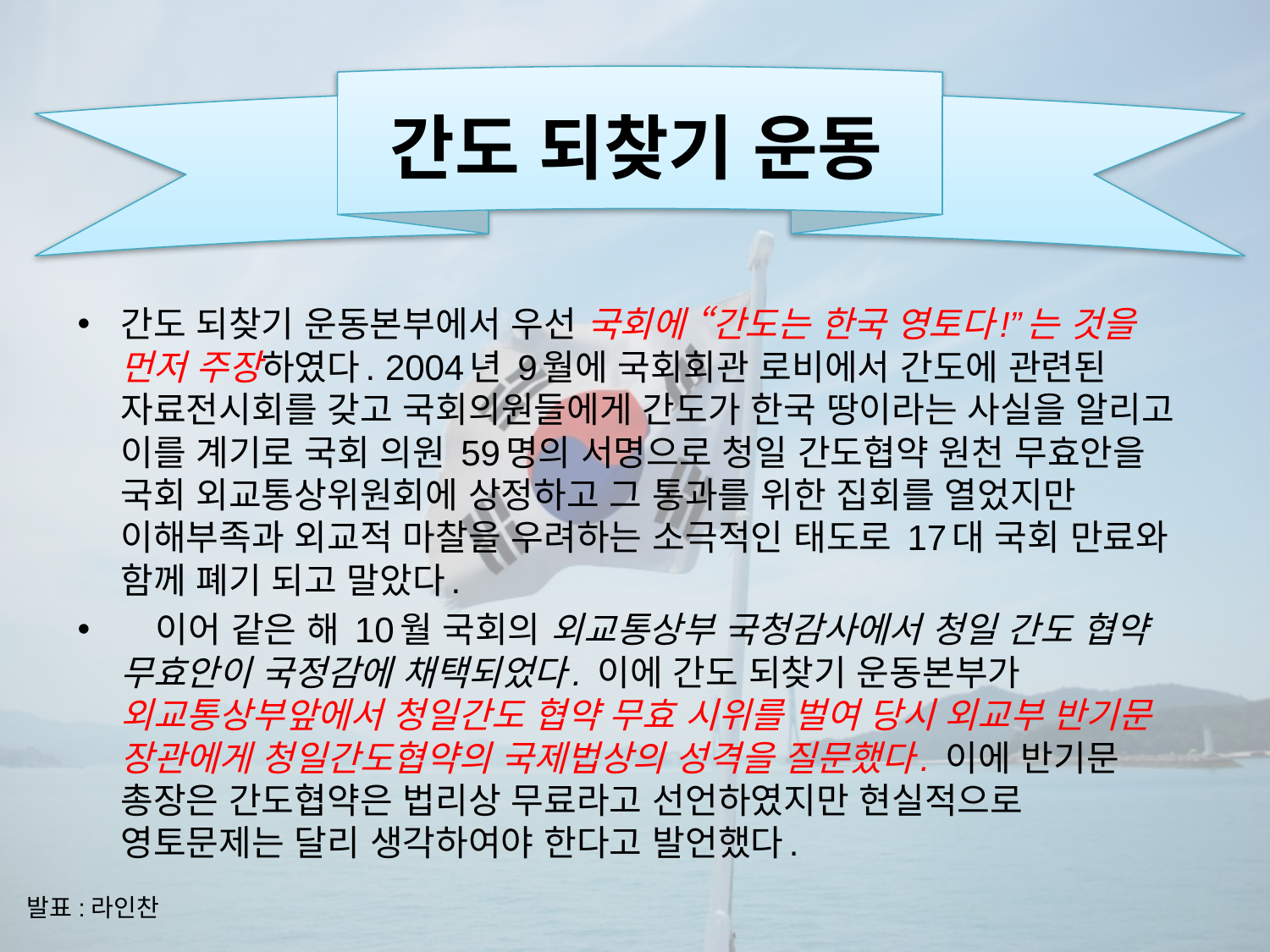

# 간도 되찾기 운동

간도 되찾기 운동본부에서 우선 국회에 “간도는 한국 영토다!”는 것을 먼저 주장하였다. 2004년 9월에 국회회관 로비에서 간도에 관련된 자료전시회를 갖고 국회의원들에게 간도가 한국 땅이라는 사실을 알리고 이를 계기로 국회 의원 59명의 서명으로 청일 간도협약 원천 무효안을 국회 외교통상위원회에 상정하고 그 통과를 위한 집회를 열었지만 이해부족과 외교적 마찰을 우려하는 소극적인 태도로 17대 국회 만료와 함께 폐기 되고 말았다.
   이어 같은 해 10월 국회의 외교통상부 국청감사에서 청일 간도 협약 무효안이 국정감에 채택되었다. 이에 간도 되찾기 운동본부가 외교통상부앞에서 청일간도 협약 무효 시위를 벌여 당시 외교부 반기문 장관에게 청일간도협약의 국제법상의 성격을 질문했다. 이에 반기문 총장은 간도협약은 법리상 무료라고 선언하였지만 현실적으로 영토문제는 달리 생각하여야 한다고 발언했다.

발표:라인찬